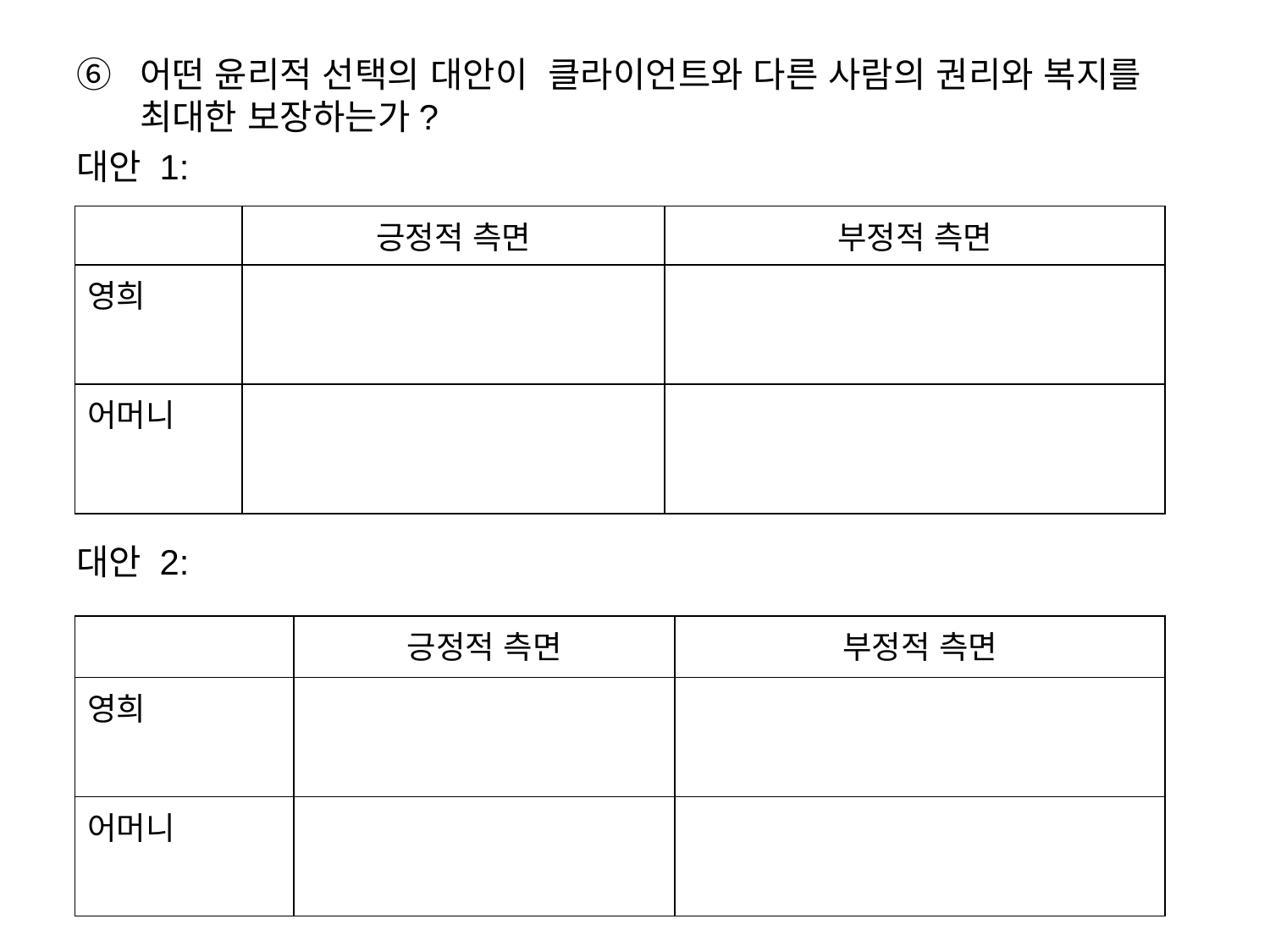

어떤 윤리적 선택의 대안이  클라이언트와 다른 사람의 권리와 복지를 최대한 보장하는가?
대안 1:

대안 2:

|  | 긍정적 측면 | 부정적 측면 |
| --- | --- | --- |
| 영희 |  |  |
| 어머니 |  |  |
|  | 긍정적 측면 | 부정적 측면 |
| --- | --- | --- |
| 영희 |  |  |
| 어머니 |  |  |